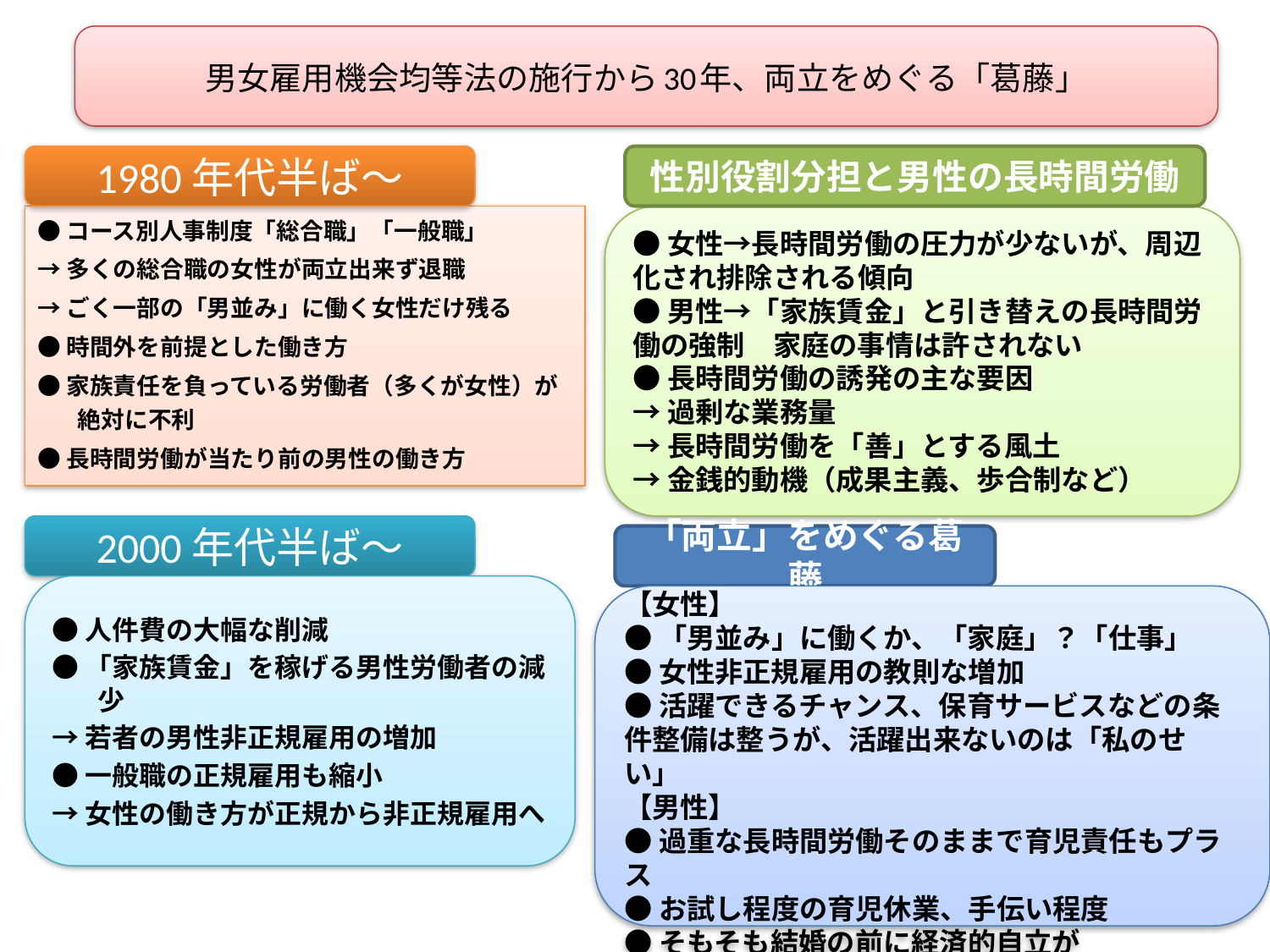

男女雇用機会均等法の施行から30年、両立をめぐる「葛藤」
1980年代半ば～
性別役割分担と男性の長時間労働
●コース別人事制度「総合職」「一般職」
→多くの総合職の女性が両立出来ず退職
→ごく一部の「男並み」に働く女性だけ残る
●時間外を前提とした働き方
●家族責任を負っている労働者（多くが女性）が絶対に不利
●長時間労働が当たり前の男性の働き方

●女性→長時間労働の圧力が少ないが、周辺化され排除される傾向
●男性→「家族賃金」と引き替えの長時間労働の強制　家庭の事情は許されない
●長時間労働の誘発の主な要因
→過剰な業務量
→長時間労働を「善」とする風土
→金銭的動機（成果主義、歩合制など）

2000年代半ば～
「両立」をめぐる葛藤
●人件費の大幅な削減
●「家族賃金」を稼げる男性労働者の減少
→若者の男性非正規雇用の増加
●一般職の正規雇用も縮小
→女性の働き方が正規から非正規雇用へ

【女性】
●「男並み」に働くか、「家庭」？「仕事」
●女性非正規雇用の教則な増加
●活躍できるチャンス、保育サービスなどの条件整備は整うが、活躍出来ないのは「私のせい」
【男性】
●過重な長時間労働そのままで育児責任もプラス
●お試し程度の育児休業、手伝い程度
●そもそも結婚の前に経済的自立が